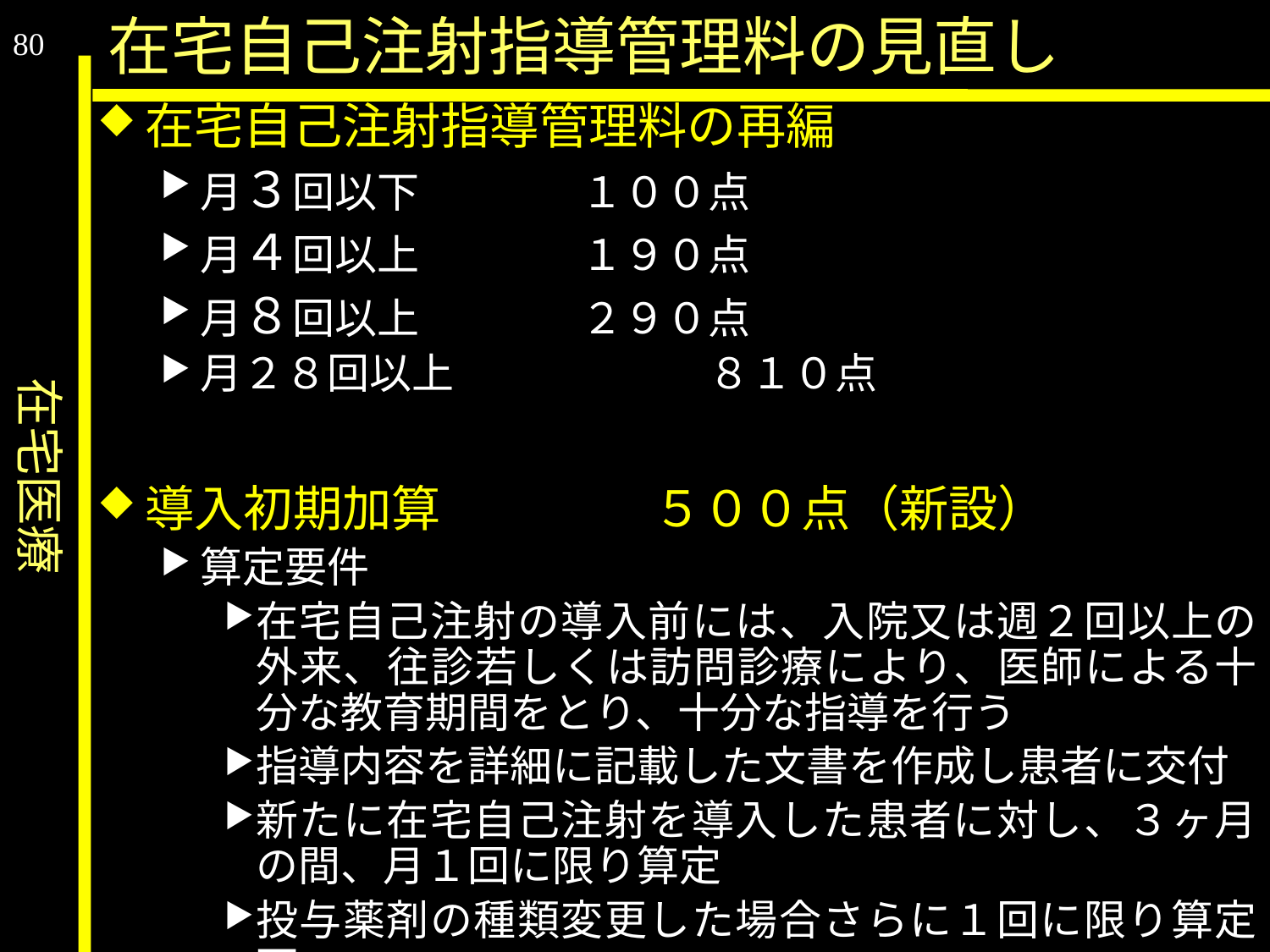

在宅医療
在宅自己注射指導管理料の見直し
80

在宅自己注射指導管理料の再編
月３回以下		１００点
月４回以上		１９０点
月８回以上		２９０点
月２８回以上		８１０点

導入初期加算		５００点（新設）
算定要件
在宅自己注射の導入前には、入院又は週２回以上の外来、往診若しくは訪問診療により、医師による十分な教育期間をとり、十分な指導を行う
指導内容を詳細に記載した文書を作成し患者に交付
新たに在宅自己注射を導入した患者に対し、３ヶ月の間、月１回に限り算定
投与薬剤の種類変更した場合さらに１回に限り算定可